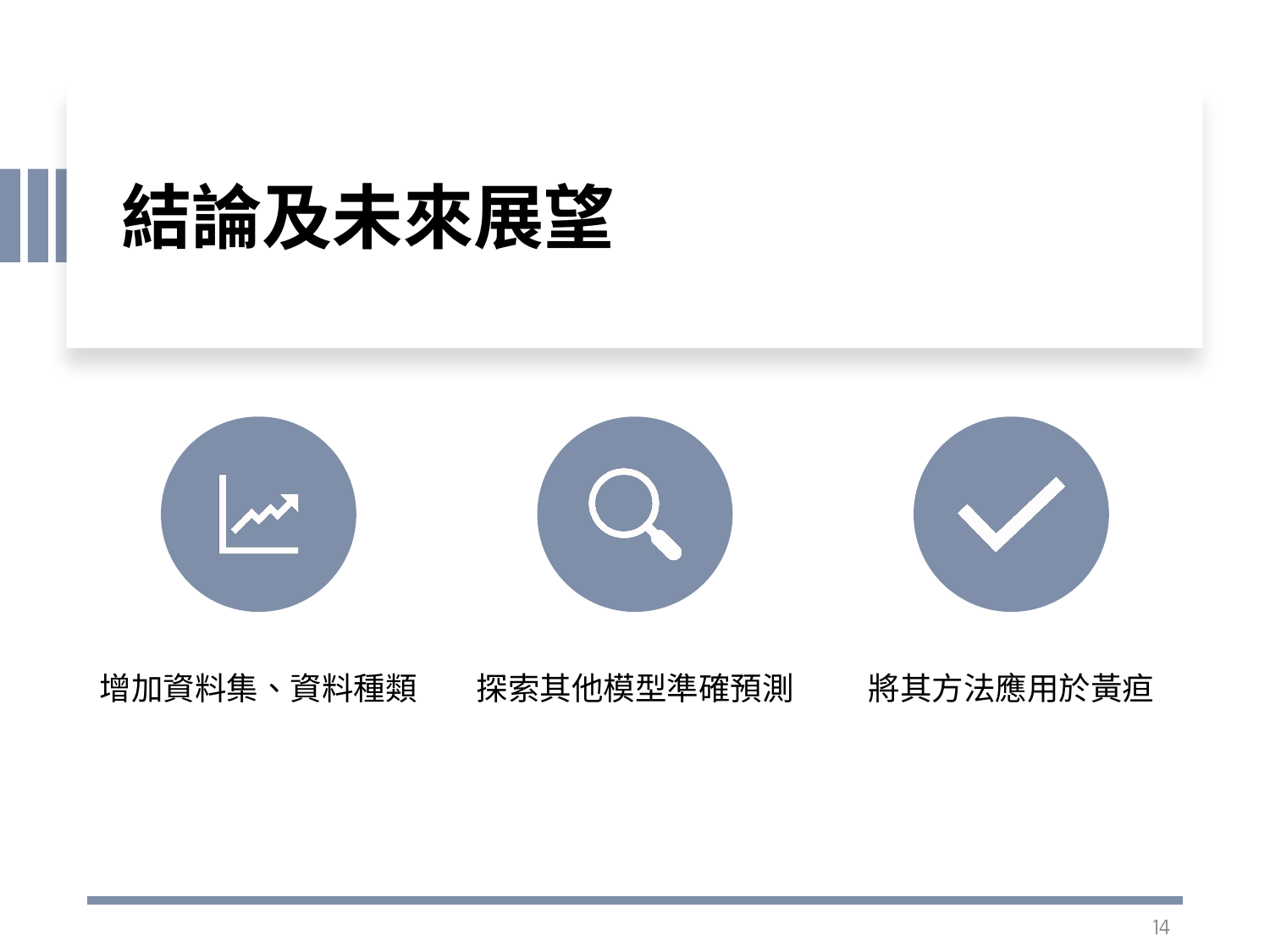

# 結論及未來展望

增加資料集、資料種類
探索其他模型準確預測
將其方法應用於黃疸
14